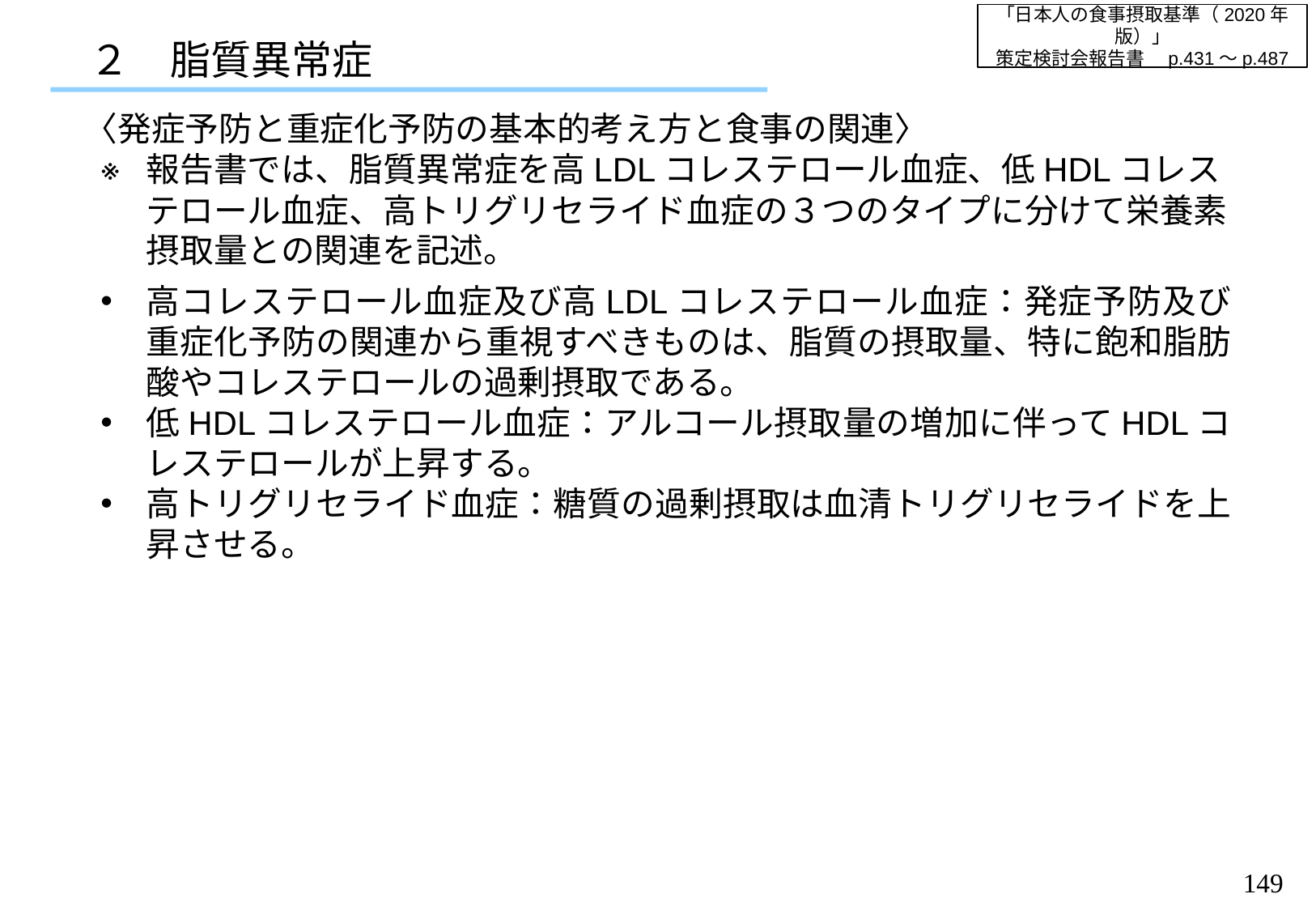

「日本人の食事摂取基準（2020年版）」
策定検討会報告書　p.431～p.487
２　脂質異常症

〈発症予防と重症化予防の基本的考え方と食事の関連〉
報告書では、脂質異常症を高LDLコレステロール血症、低HDLコレステロール血症、高トリグリセライド血症の３つのタイプに分けて栄養素摂取量との関連を記述。
高コレステロール血症及び高LDLコレステロール血症：発症予防及び重症化予防の関連から重視すべきものは、脂質の摂取量、特に飽和脂肪酸やコレステロールの過剰摂取である。
低HDLコレステロール血症：アルコール摂取量の増加に伴ってHDLコレステロールが上昇する。
高トリグリセライド血症：糖質の過剰摂取は血清トリグリセライドを上昇させる。

149